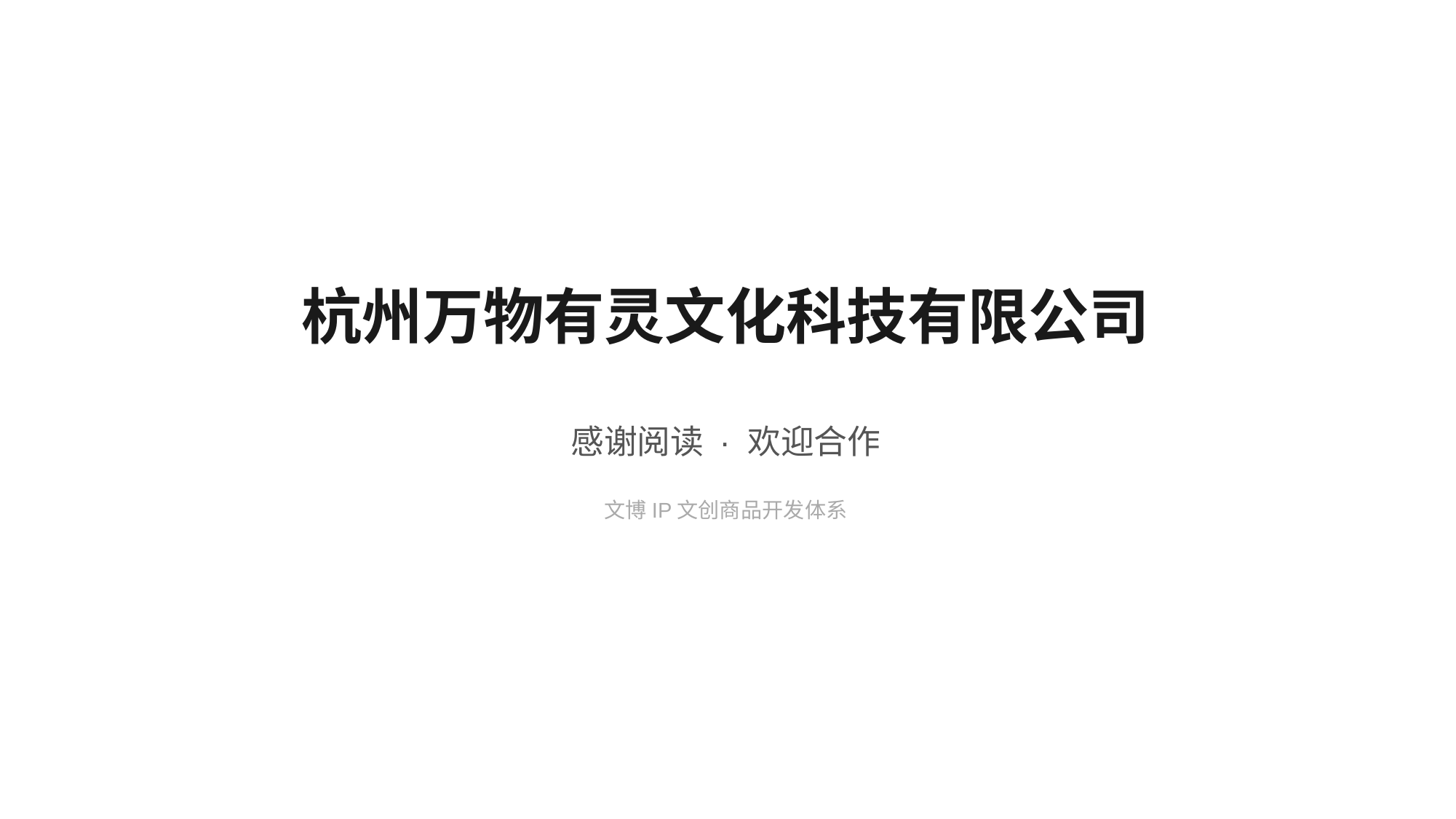

杭州万物有灵文化科技有限公司
感谢阅读 · 欢迎合作
文博IP文创商品开发体系